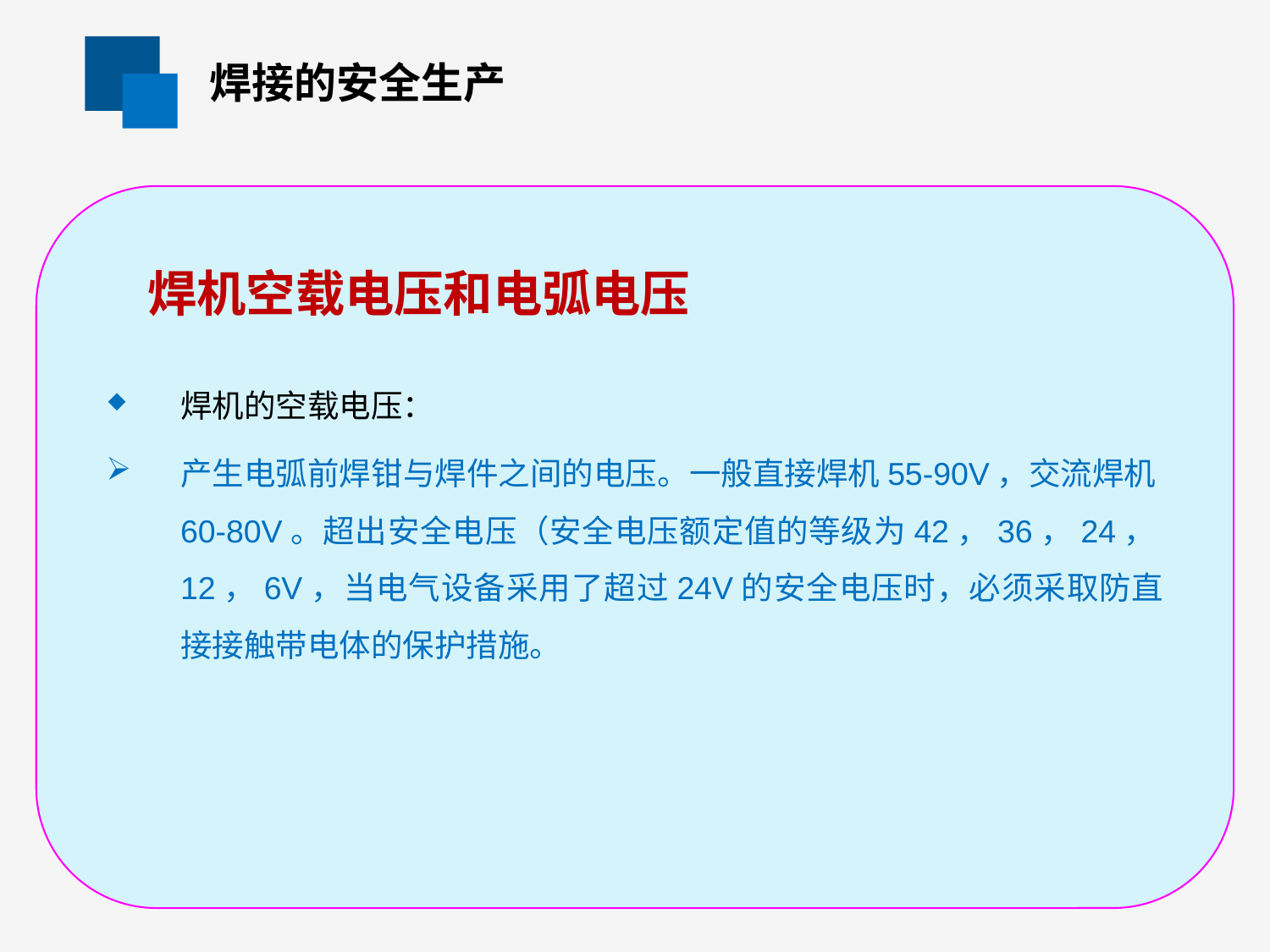

焊接的安全生产
焊机的空载电压：
产生电弧前焊钳与焊件之间的电压。一般直接焊机55-90V，交流焊机60-80V。超出安全电压（安全电压额定值的等级为42，36，24，12，6V，当电气设备采用了超过24V的安全电压时，必须采取防直接接触带电体的保护措施。

焊机空载电压和电弧电压